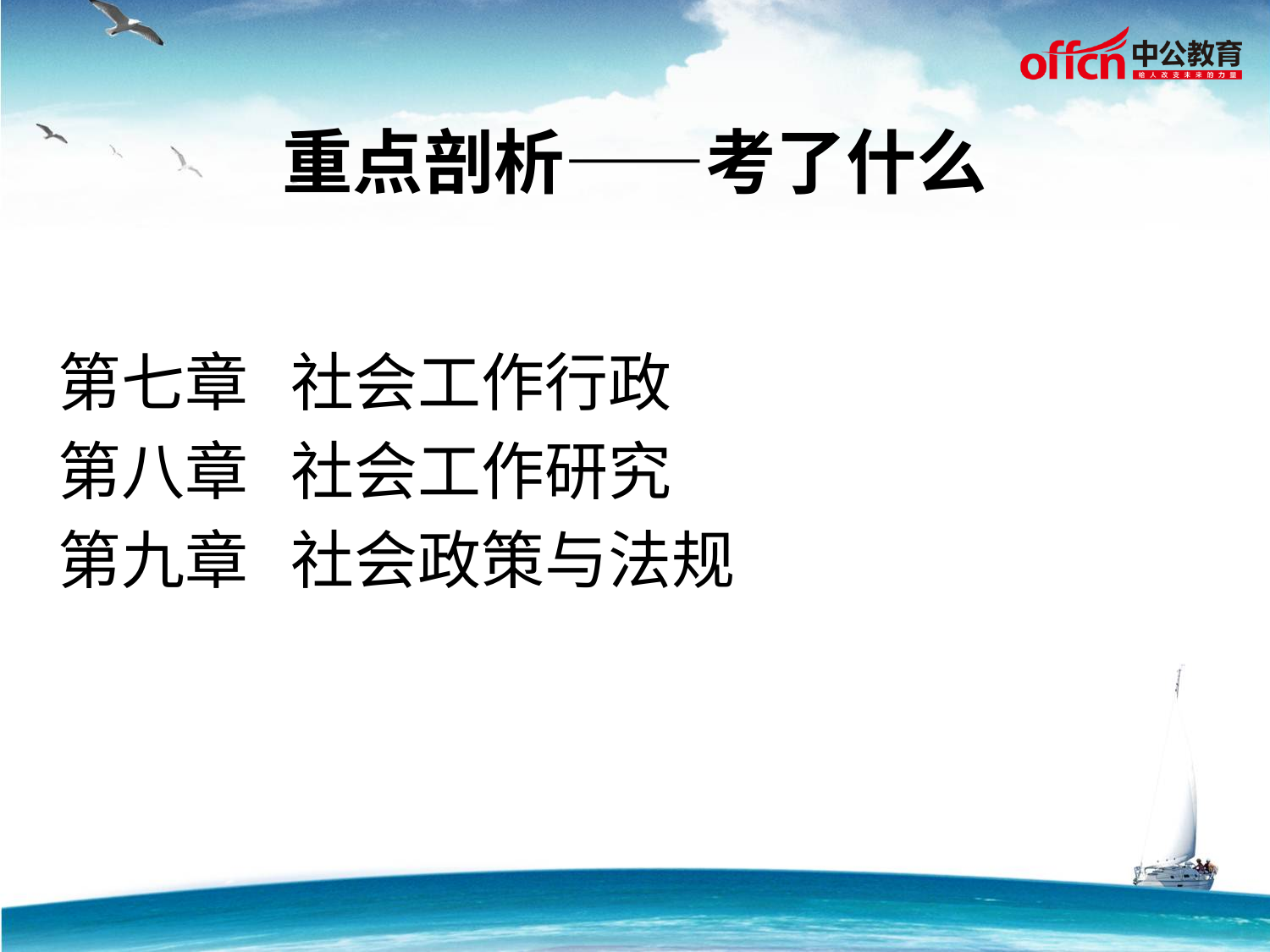

# 重点剖析——考了什么
第七章   社会工作行政
第八章   社会工作研究
第九章   社会政策与法规